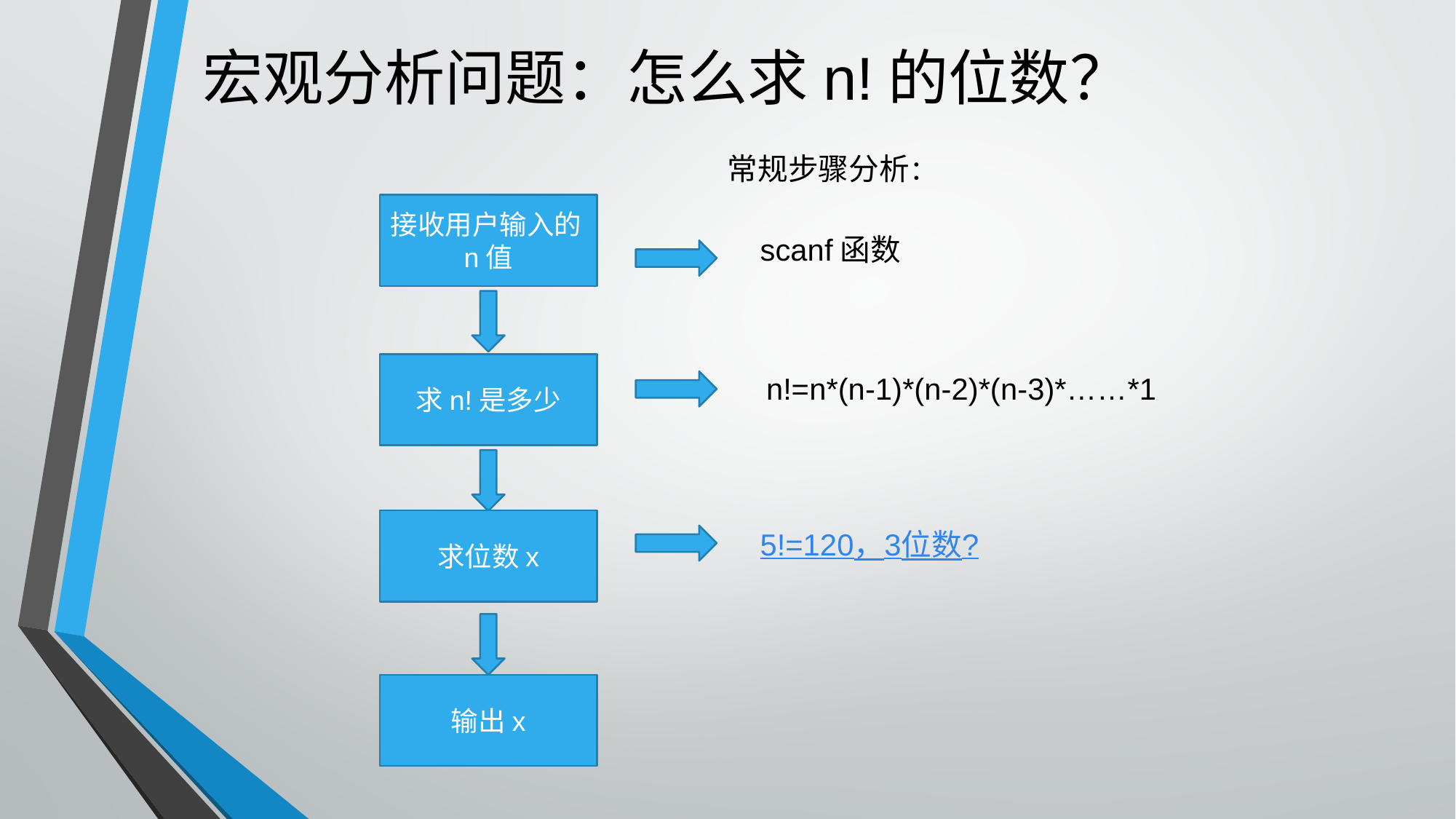

# 宏观分析问题：怎么求n!的位数？
常规步骤分析：

接收用户输入的n值
scanf函数

求n!是多少
n!=n*(n-1)*(n-2)*(n-3)*……*1

求位数x
5!=120，3位数?

输出x